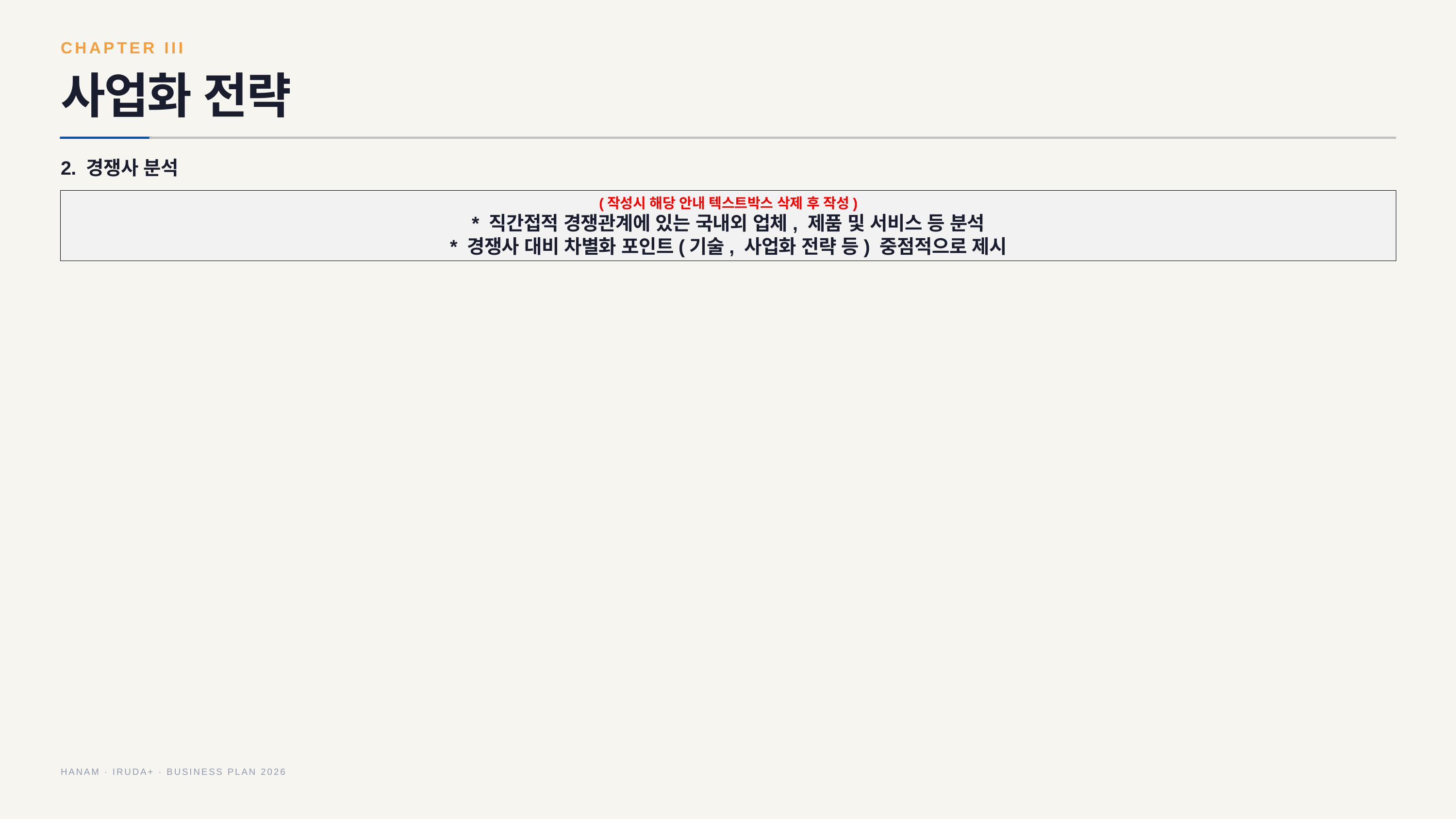

CHAPTER III
사업화 전략

2. 경쟁사 분석
(작성시 해당 안내 텍스트박스 삭제 후 작성)
* 직간접적 경쟁관계에 있는 국내외 업체, 제품 및 서비스 등 분석
* 경쟁사 대비 차별화 포인트(기술, 사업화 전략 등) 중점적으로 제시
HANAM · IRUDA+ · BUSINESS PLAN 2026